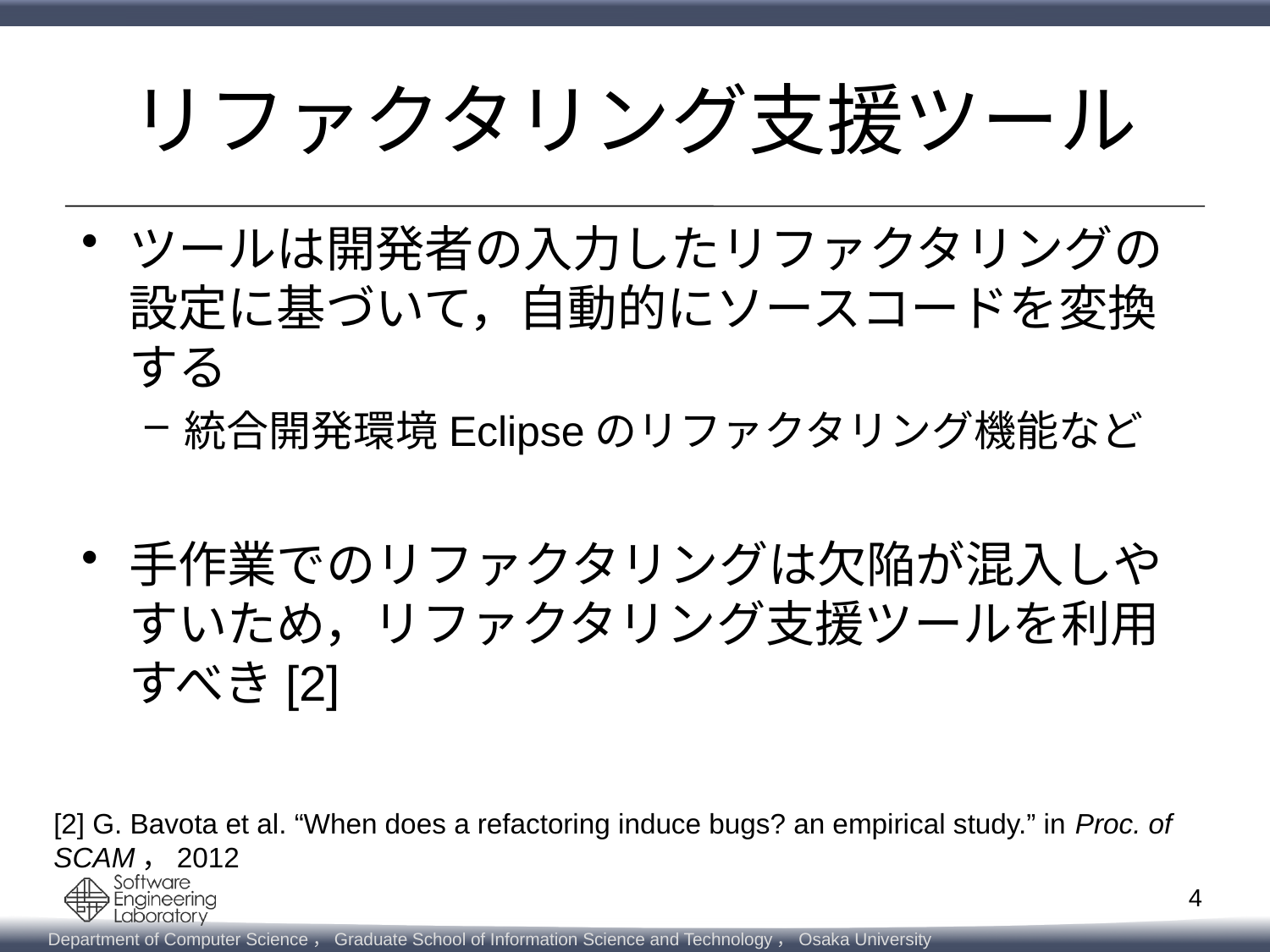

# リファクタリング支援ツール
ツールは開発者の入力したリファクタリングの設定に基づいて，自動的にソースコードを変換する
統合開発環境Eclipseのリファクタリング機能など

手作業でのリファクタリングは欠陥が混入しやすいため，リファクタリング支援ツールを利用すべき[2]

[2] G. Bavota et al. “When does a refactoring induce bugs? an empirical study.” in Proc. of SCAM，2012
4